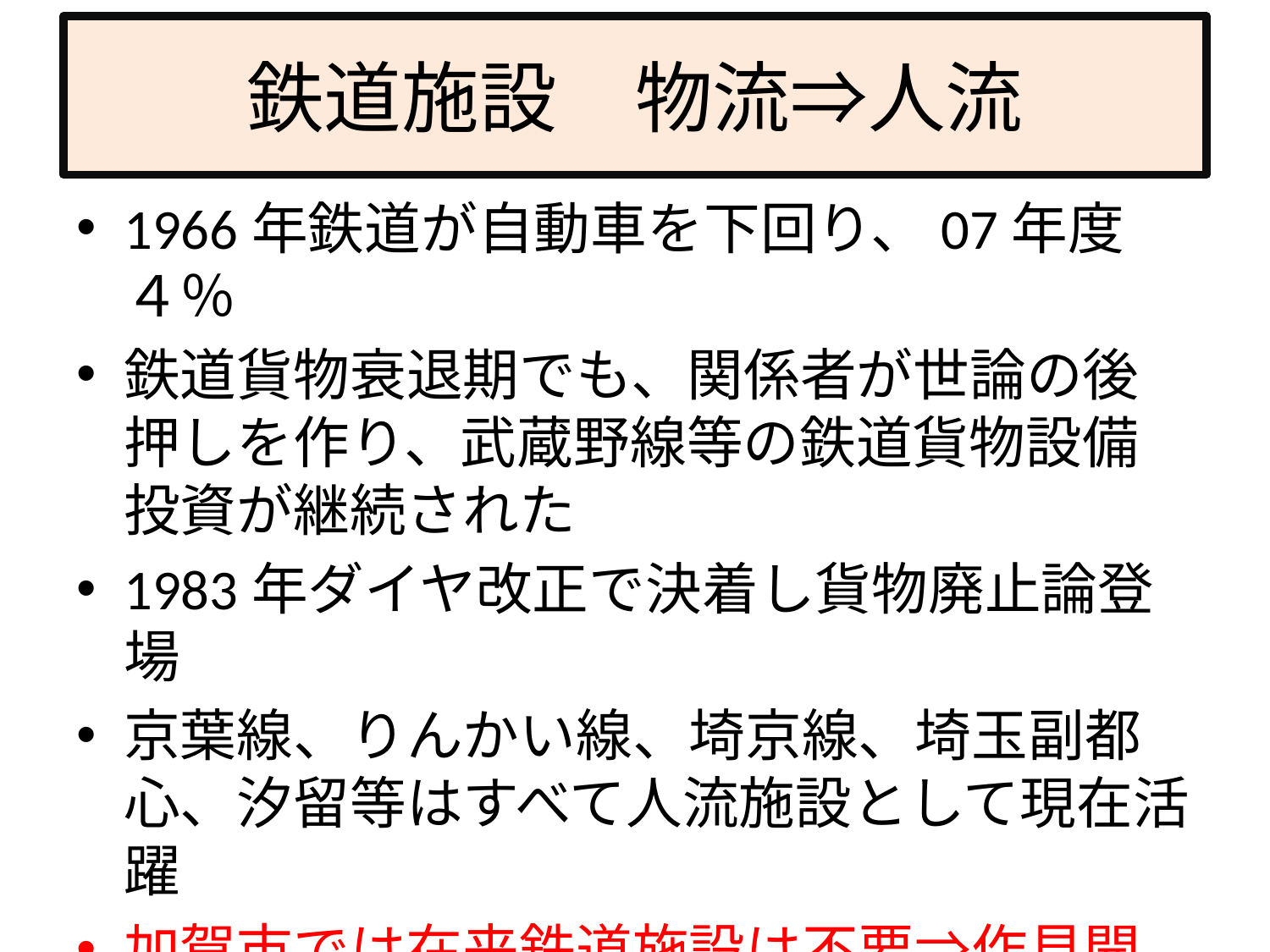

# 鉄道施設　物流⇒人流
1966年鉄道が自動車を下回り、07年度４％
鉄道貨物衰退期でも、関係者が世論の後押しを作り、武蔵野線等の鉄道貨物設備投資が継続された
1983年ダイヤ改正で決着し貨物廃止論登場
京葉線、りんかい線、埼京線、埼玉副都心、汐留等はすべて人流施設として現在活躍
加賀市では在来鉄道施設は不要⇒作見開発